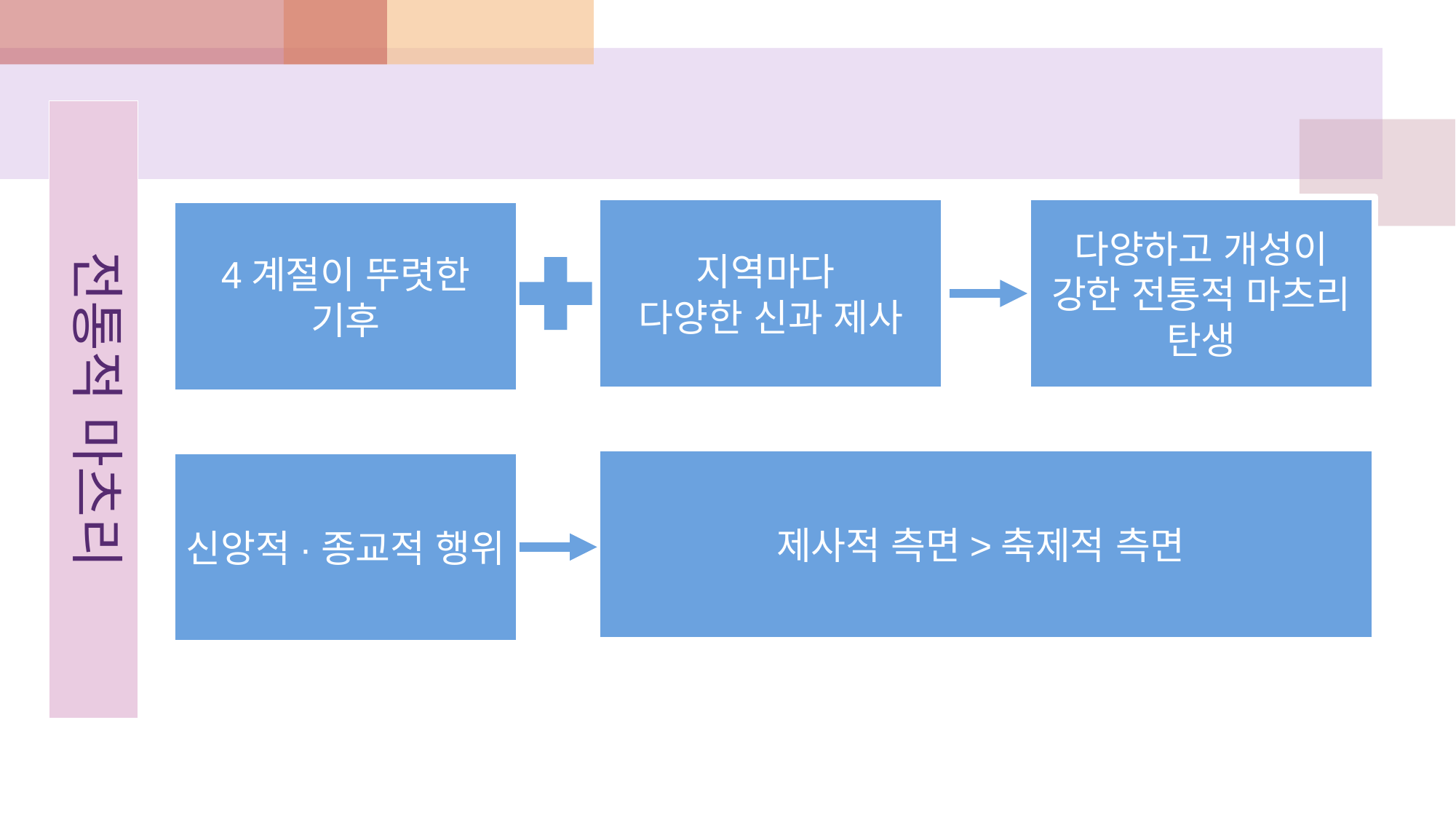

전통적 마츠리
지역마다
다양한 신과 제사
다양하고 개성이 강한 전통적 마츠리 탄생
4계절이 뚜렷한 기후

제사적 측면>축제적 측면
신앙적·종교적 행위